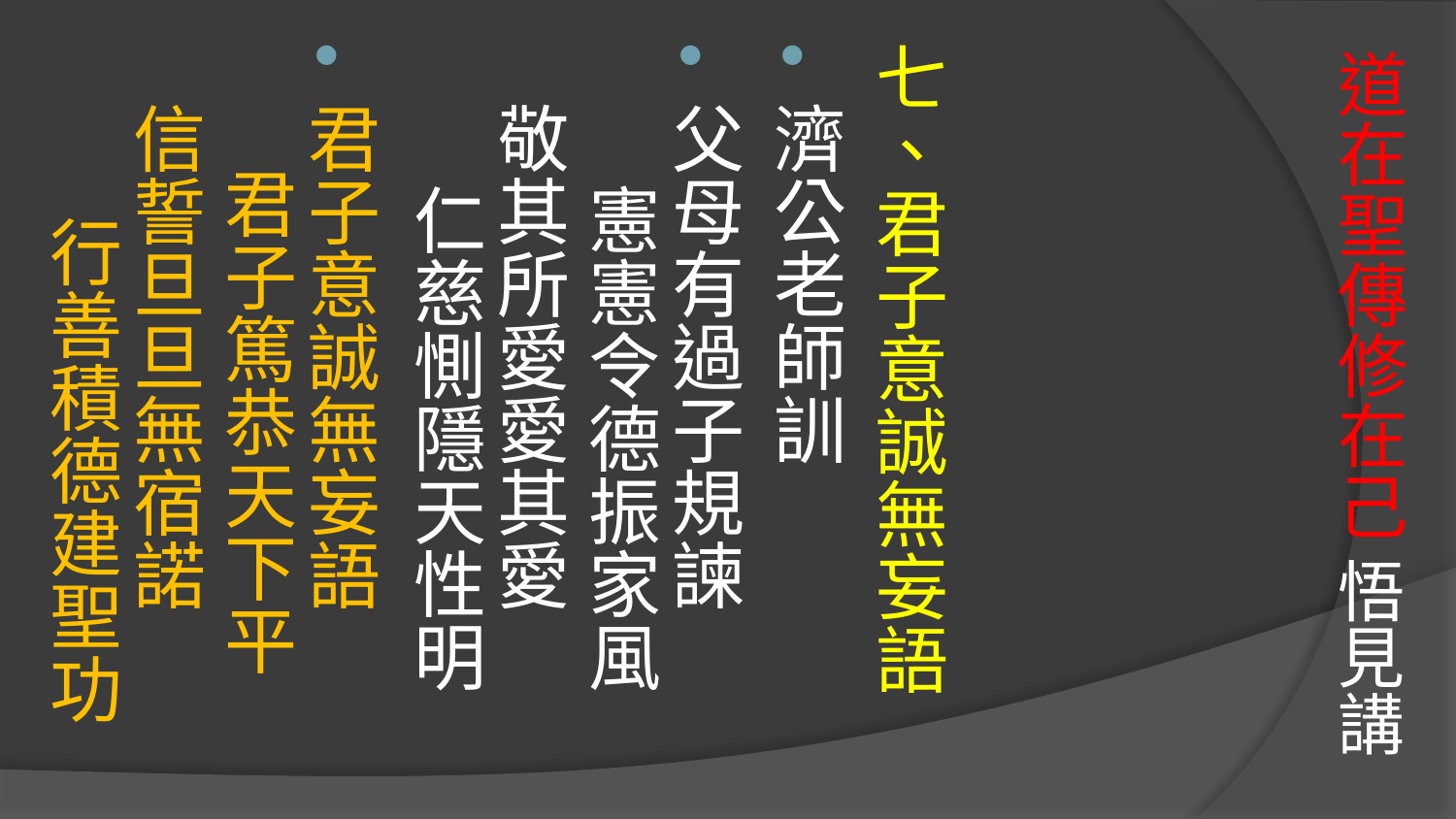

# 道在聖傳修在己 悟見講
七、君子意誠無妄語
濟公老師訓
父母有過子規諫　            憲憲令德振家風
敬其所愛愛其愛　            仁慈惻隱天性明
君子意誠無妄語　           君子篤恭天下平
信誓旦旦無宿諾　              行善積德建聖功